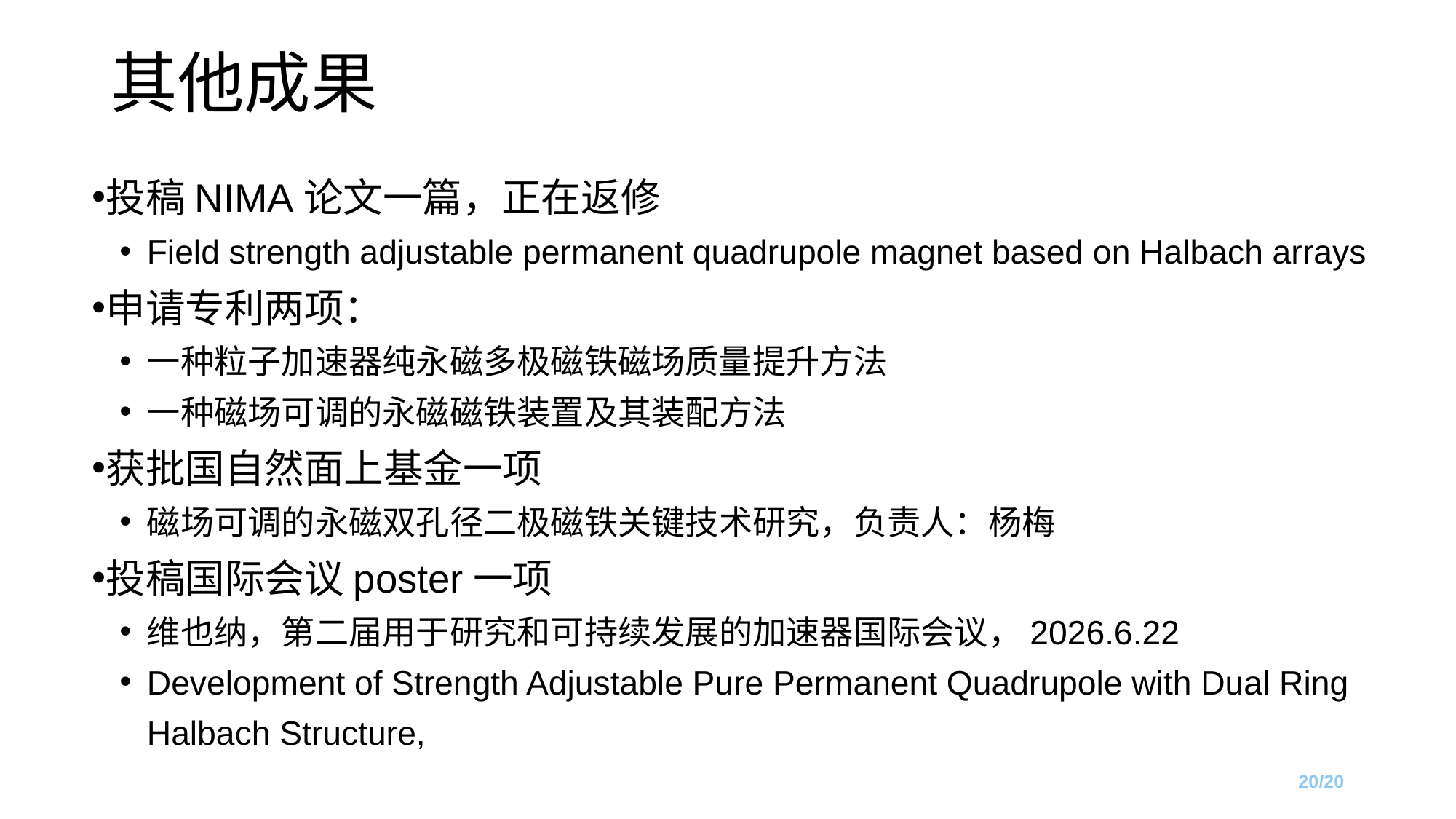

# 其他成果
投稿NIMA论文一篇，正在返修
Field strength adjustable permanent quadrupole magnet based on Halbach arrays
申请专利两项：
一种粒子加速器纯永磁多极磁铁磁场质量提升方法
一种磁场可调的永磁磁铁装置及其装配方法
获批国自然面上基金一项
磁场可调的永磁双孔径二极磁铁关键技术研究，负责人：杨梅
投稿国际会议poster一项
维也纳，第二届用于研究和可持续发展的加速器国际会议，2026.6.22
Development of Strength Adjustable Pure Permanent Quadrupole with Dual Ring Halbach Structure,
20/20